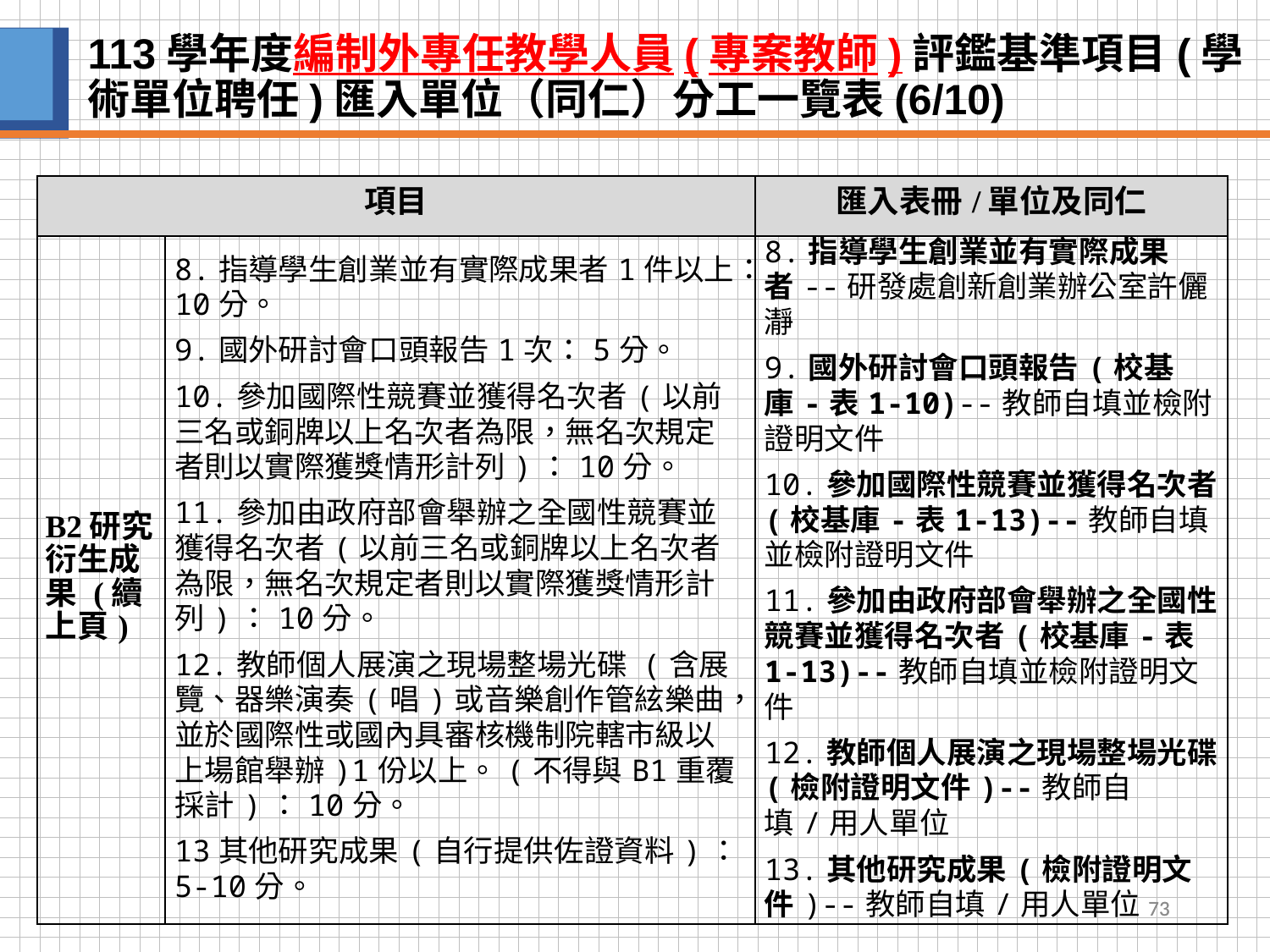

# 113學年度編制外專任教學人員(專案教師)評鑑基準項目(學術單位聘任)匯入單位（同仁）分工一覽表(6/10)
| 項目 |  | 匯入表冊/單位及同仁 |
| --- | --- | --- |
| B2研究衍生成果 (續上頁) | 8.指導學生創業並有實際成果者1件以上：10分。 9.國外研討會口頭報告1次：5分。 10.參加國際性競賽並獲得名次者(以前三名或銅牌以上名次者為限，無名次規定者則以實際獲獎情形計列)：10分。 11.參加由政府部會舉辦之全國性競賽並獲得名次者(以前三名或銅牌以上名次者為限，無名次規定者則以實際獲獎情形計列)：10分。 12.教師個人展演之現場整場光碟 (含展覽、器樂演奏(唱)或音樂創作管絃樂曲，並於國際性或國內具審核機制院轄市級以上場館舉辦)1份以上。(不得與B1重覆採計)：10分。 13其他研究成果(自行提供佐證資料)：5-10分。 | 8.指導學生創業並有實際成果者--研發處創新創業辦公室許儷瀞 9.國外研討會口頭報告(校基庫-表1-10)--教師自填並檢附證明文件 10.參加國際性競賽並獲得名次者(校基庫-表1-13)--教師自填並檢附證明文件 11.參加由政府部會舉辦之全國性競賽並獲得名次者(校基庫-表1-13)--教師自填並檢附證明文件 12.教師個人展演之現場整場光碟(檢附證明文件)--教師自填/用人單位 13.其他研究成果(檢附證明文件)--教師自填/用人單位 |
73